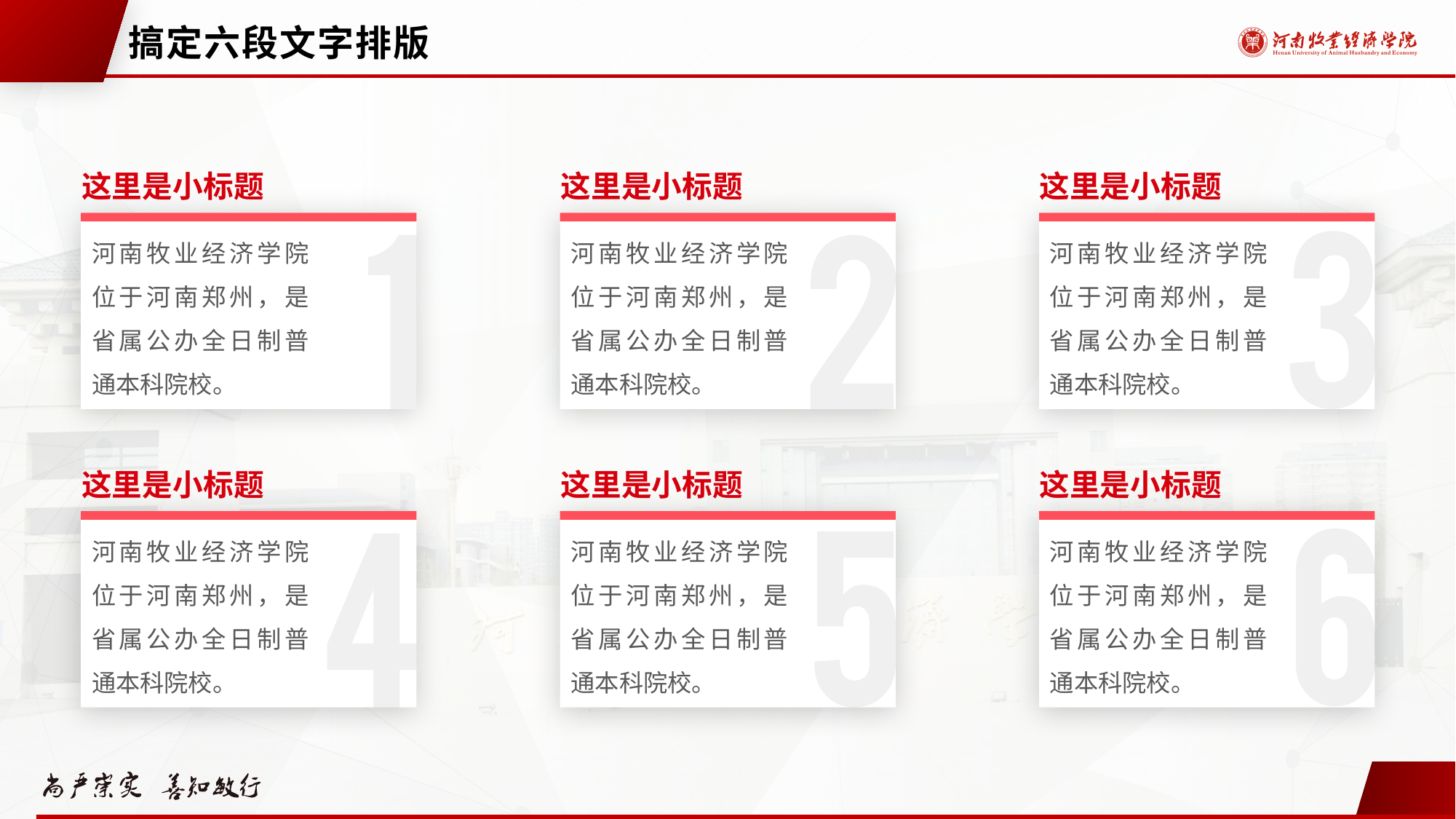

# 搞定六段文字排版
这里是小标题
这里是小标题
这里是小标题
河南牧业经济学院位于河南郑州，是省属公办全日制普通本科院校。

河南牧业经济学院位于河南郑州，是省属公办全日制普通本科院校。

河南牧业经济学院位于河南郑州，是省属公办全日制普通本科院校。

这里是小标题
这里是小标题
这里是小标题
河南牧业经济学院位于河南郑州，是省属公办全日制普通本科院校。

河南牧业经济学院位于河南郑州，是省属公办全日制普通本科院校。

河南牧业经济学院位于河南郑州，是省属公办全日制普通本科院校。

11